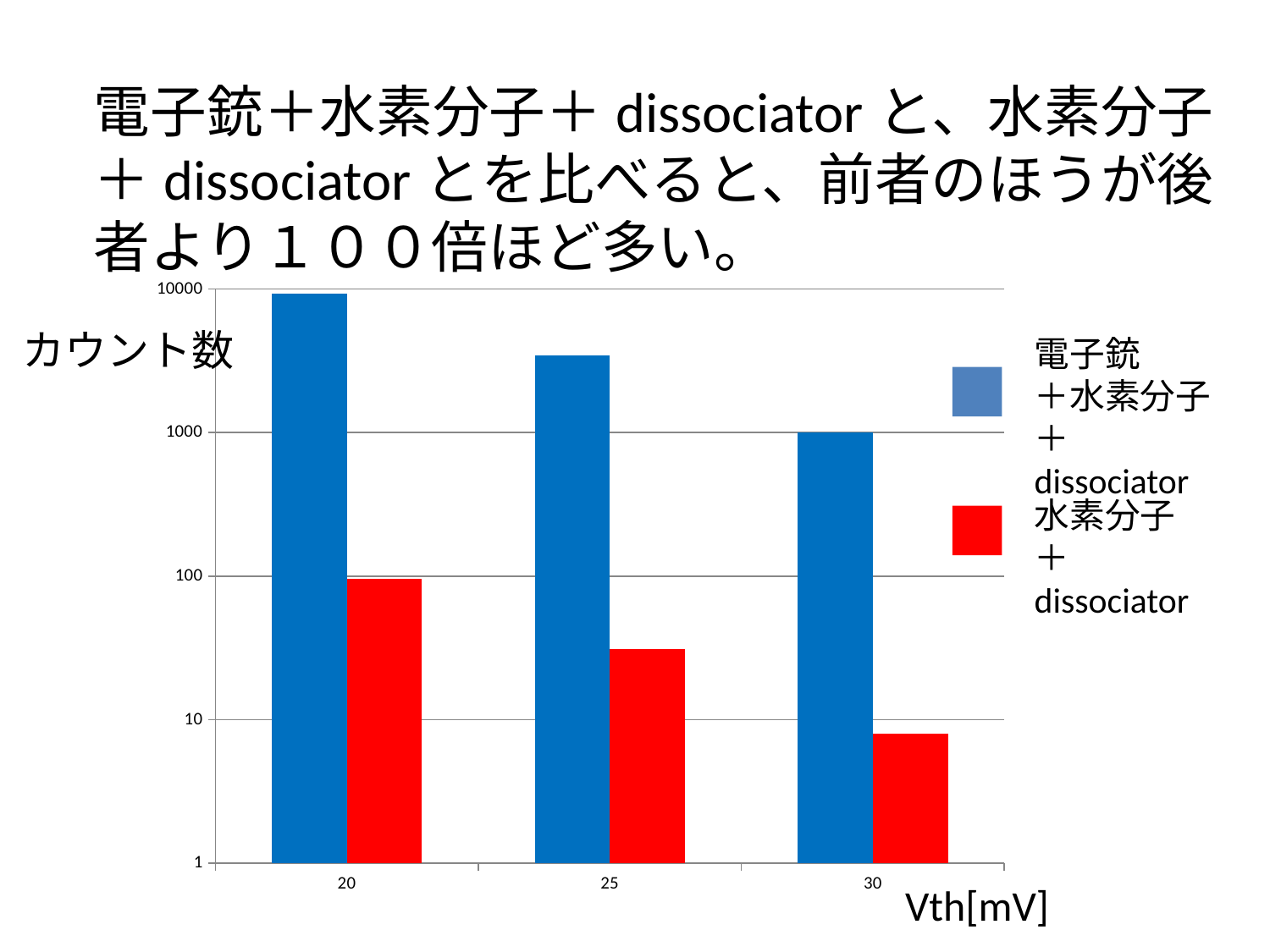

電子銃＋水素分子＋dissociatorと、水素分子＋dissociatorとを比べると、前者のほうが後者より１００倍ほど多い。

### Chart

| Category | 電子銃水素分子dissociator | 水素分子dissociator |
|---|---|---|
| 20 | 9338.0 | 96.0 |
| 25 | 3464.0 | 31.0 |
| 30 | 1008.0 | 8.0 |
カウント数
電子銃
＋水素分子
＋dissociator

水素分子
＋dissociator

Vth[mV]